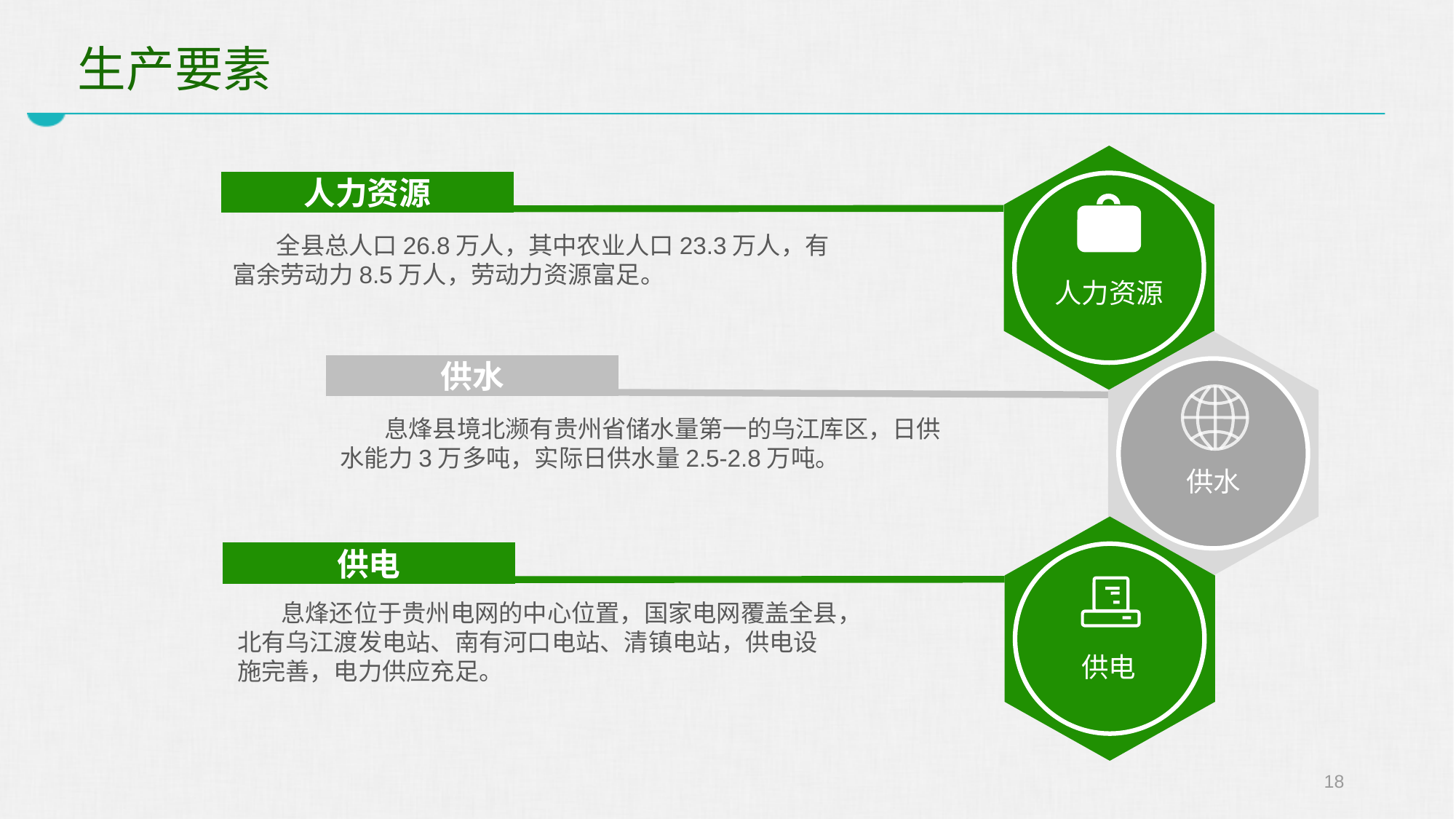

# 生产要素

人力资源
人力资源
       全县总人口26.8万人，其中农业人口23.3万人，有富余劳动力8.5万人，劳动力资源富足。

供水
供水
       息烽县境北濒有贵州省储水量第一的乌江库区，日供水能力3万多吨，实际日供水量2.5-2.8万吨。

供电
供电
       息烽还位于贵州电网的中心位置，国家电网覆盖全县，北有乌江渡发电站、南有河口电站、清镇电站，供电设施完善，电力供应充足。
18